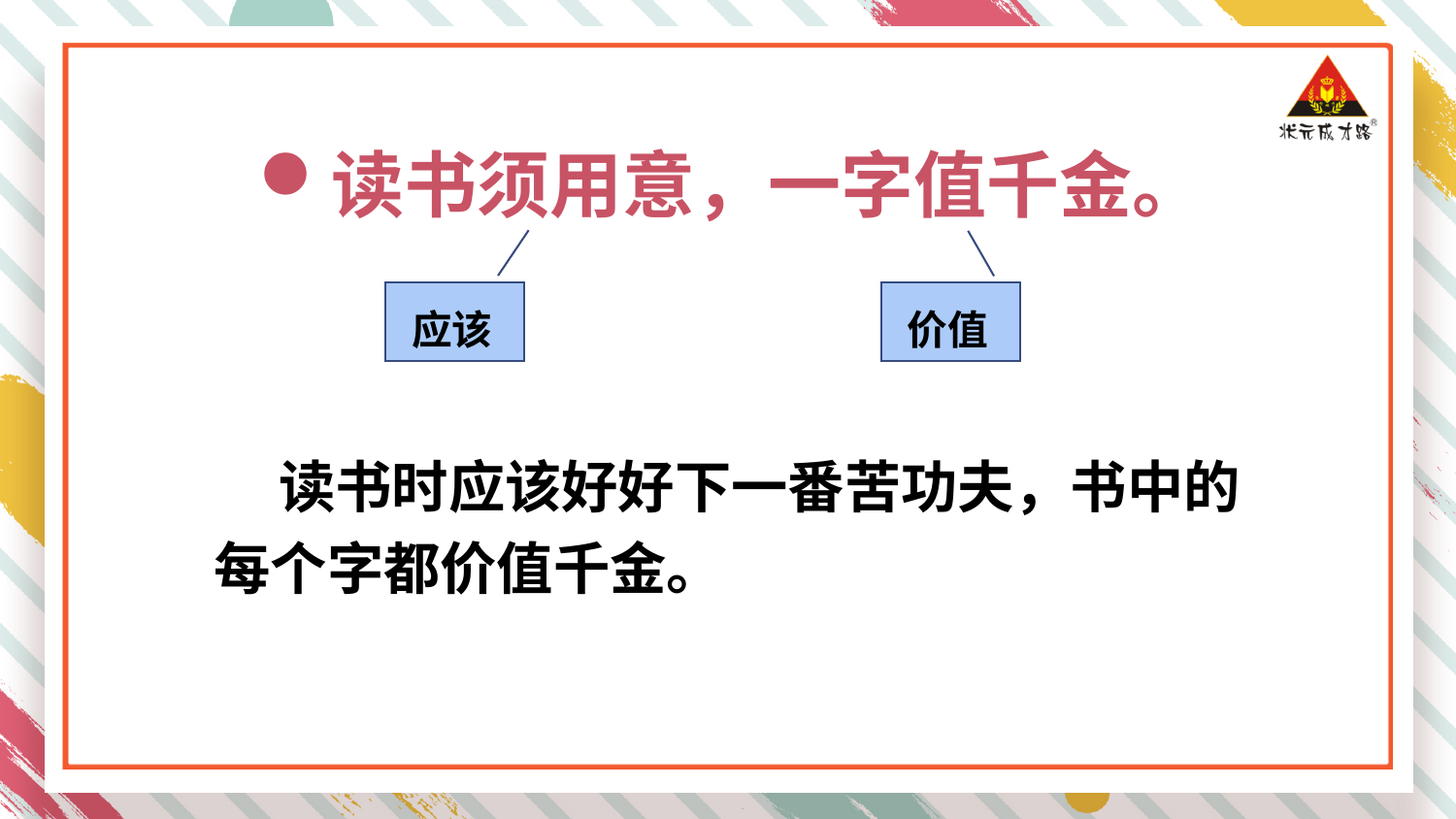

读书须用意，一字值千金。

应该
价值
    读书时应该好好下一番苦功夫，书中的每个字都价值千金。